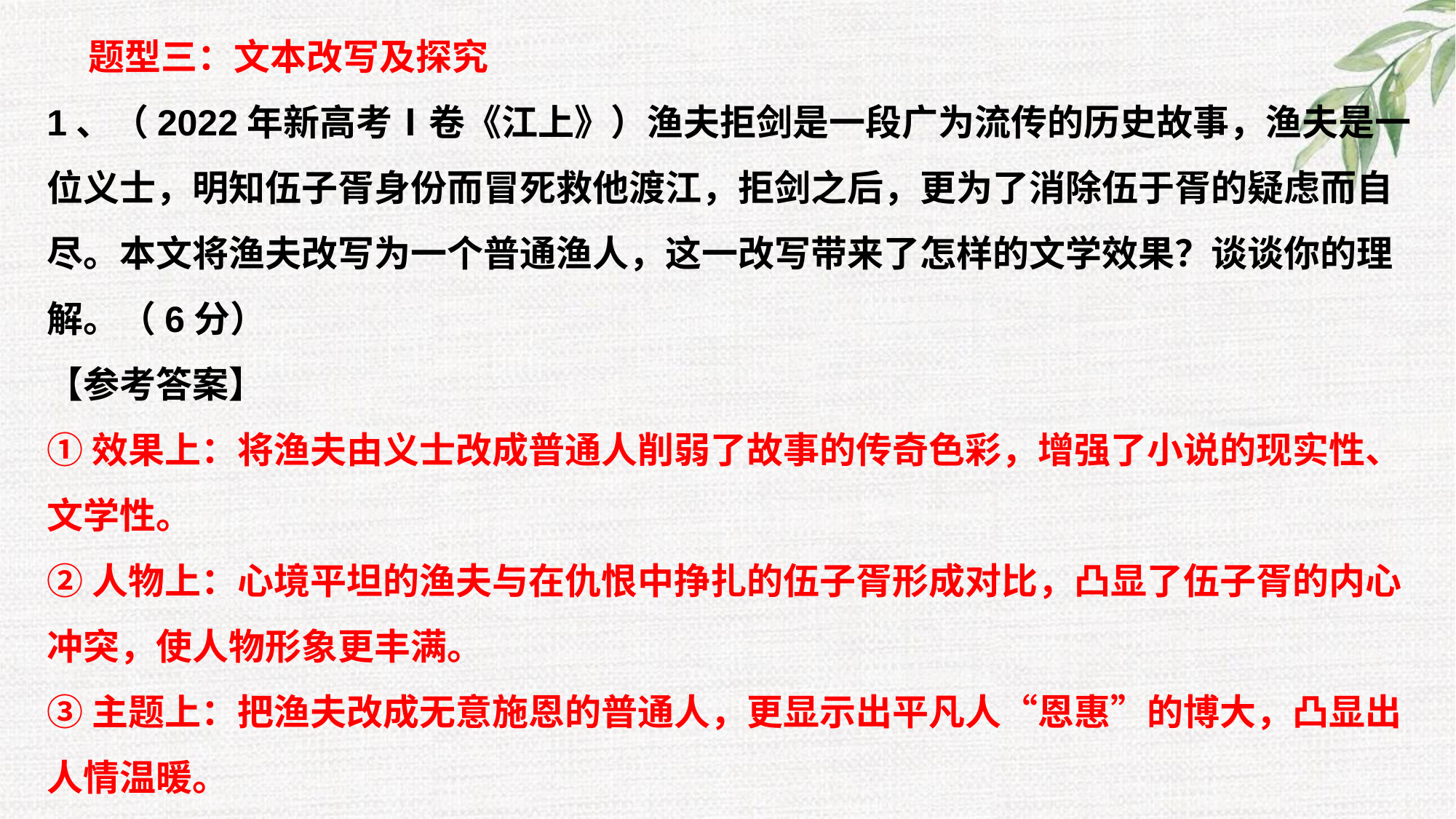

题型三：文本改写及探究
1、（2022年新高考Ⅰ卷《江上》）渔夫拒剑是一段广为流传的历史故事，渔夫是一位义士，明知伍子胥身份而冒死救他渡江，拒剑之后，更为了消除伍于胥的疑虑而自尽。本文将渔夫改写为一个普通渔人，这一改写带来了怎样的文学效果？谈谈你的理解。（6分）
【参考答案】
①效果上：将渔夫由义士改成普通人削弱了故事的传奇色彩，增强了小说的现实性、文学性。
②人物上：心境平坦的渔夫与在仇恨中挣扎的伍子胥形成对比，凸显了伍子胥的内心冲突，使人物形象更丰满。
③主题上：把渔夫改成无意施恩的普通人，更显示出平凡人“恩惠”的博大，凸显出人情温暖。